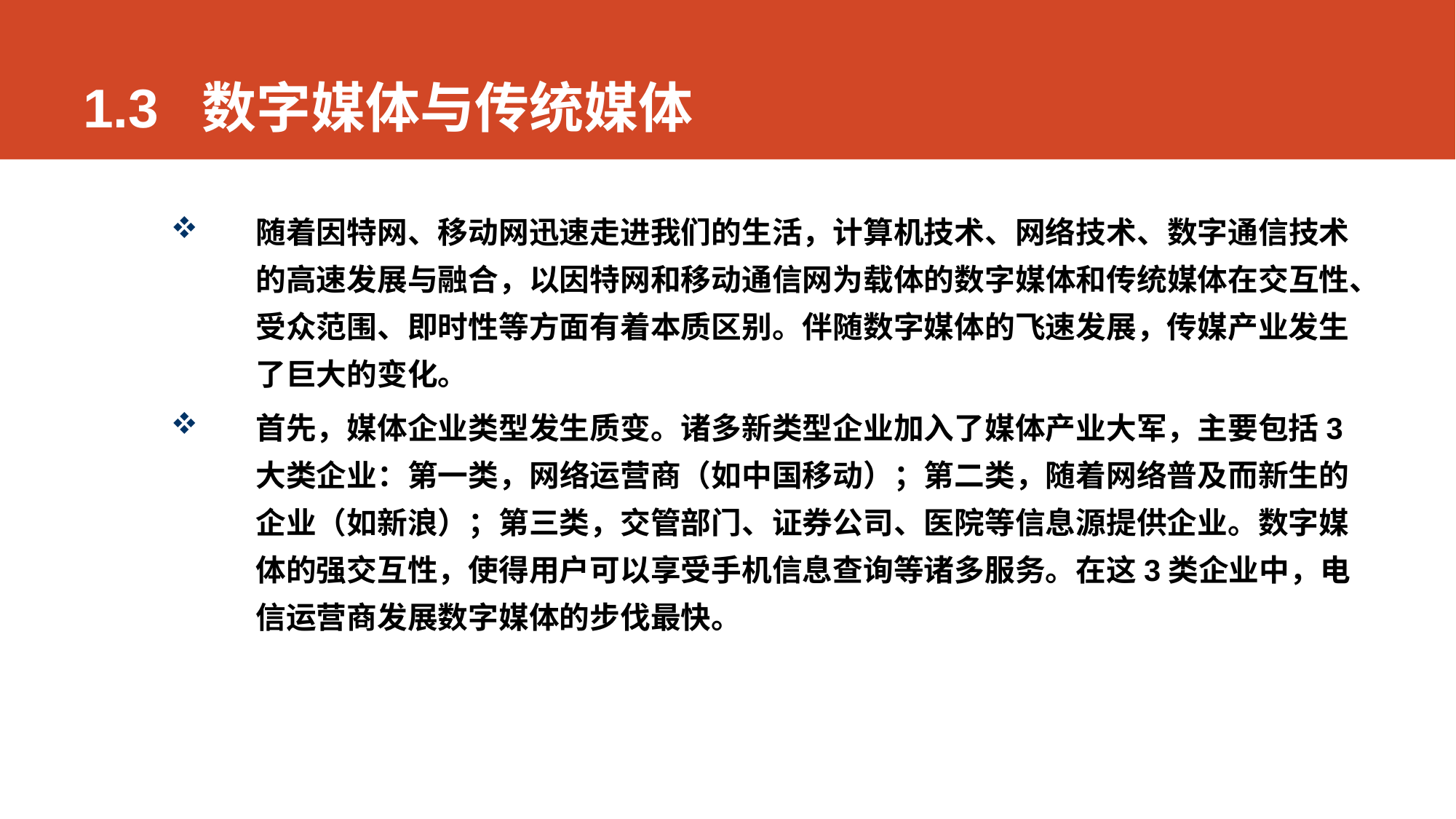

# 1.3  数字媒体与传统媒体
随着因特网、移动网迅速走进我们的生活，计算机技术、网络技术、数字通信技术的高速发展与融合，以因特网和移动通信网为载体的数字媒体和传统媒体在交互性、受众范围、即时性等方面有着本质区别。伴随数字媒体的飞速发展，传媒产业发生了巨大的变化。
首先，媒体企业类型发生质变。诸多新类型企业加入了媒体产业大军，主要包括3大类企业：第一类，网络运营商（如中国移动）；第二类，随着网络普及而新生的企业（如新浪）；第三类，交管部门、证券公司、医院等信息源提供企业。数字媒体的强交互性，使得用户可以享受手机信息查询等诸多服务。在这3类企业中，电信运营商发展数字媒体的步伐最快。